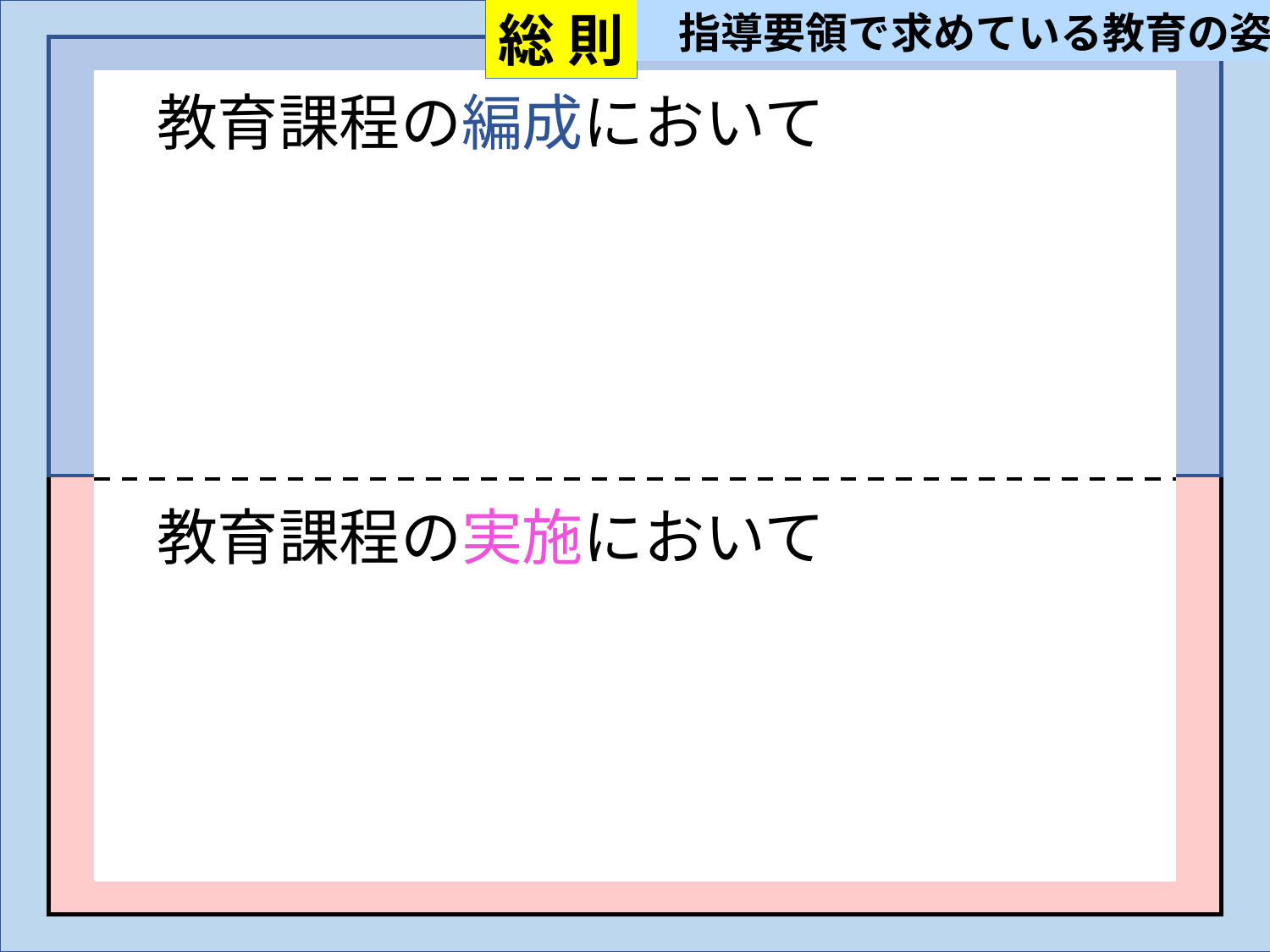

指導要領で求めている教育の姿
総 則

教育課程の編成において

教育課程の実施において